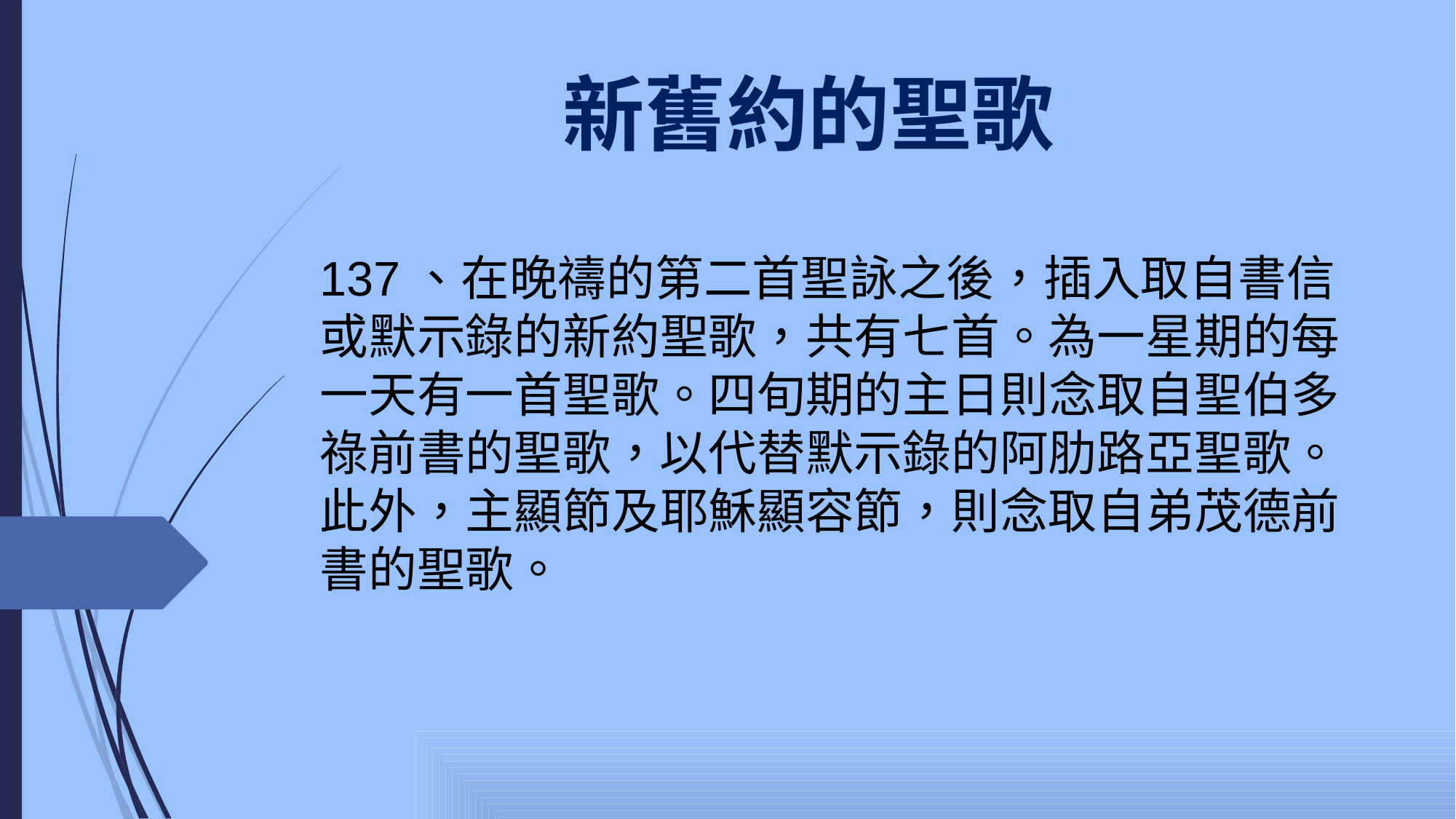

# 新舊約的聖歌
137、在晚禱的第二首聖詠之後，插入取自書信或默示錄的新約聖歌，共有七首。為一星期的每一天有一首聖歌。四旬期的主日則念取自聖伯多祿前書的聖歌，以代替默示錄的阿肋路亞聖歌。此外，主顯節及耶穌顯容節，則念取自弟茂德前書的聖歌。